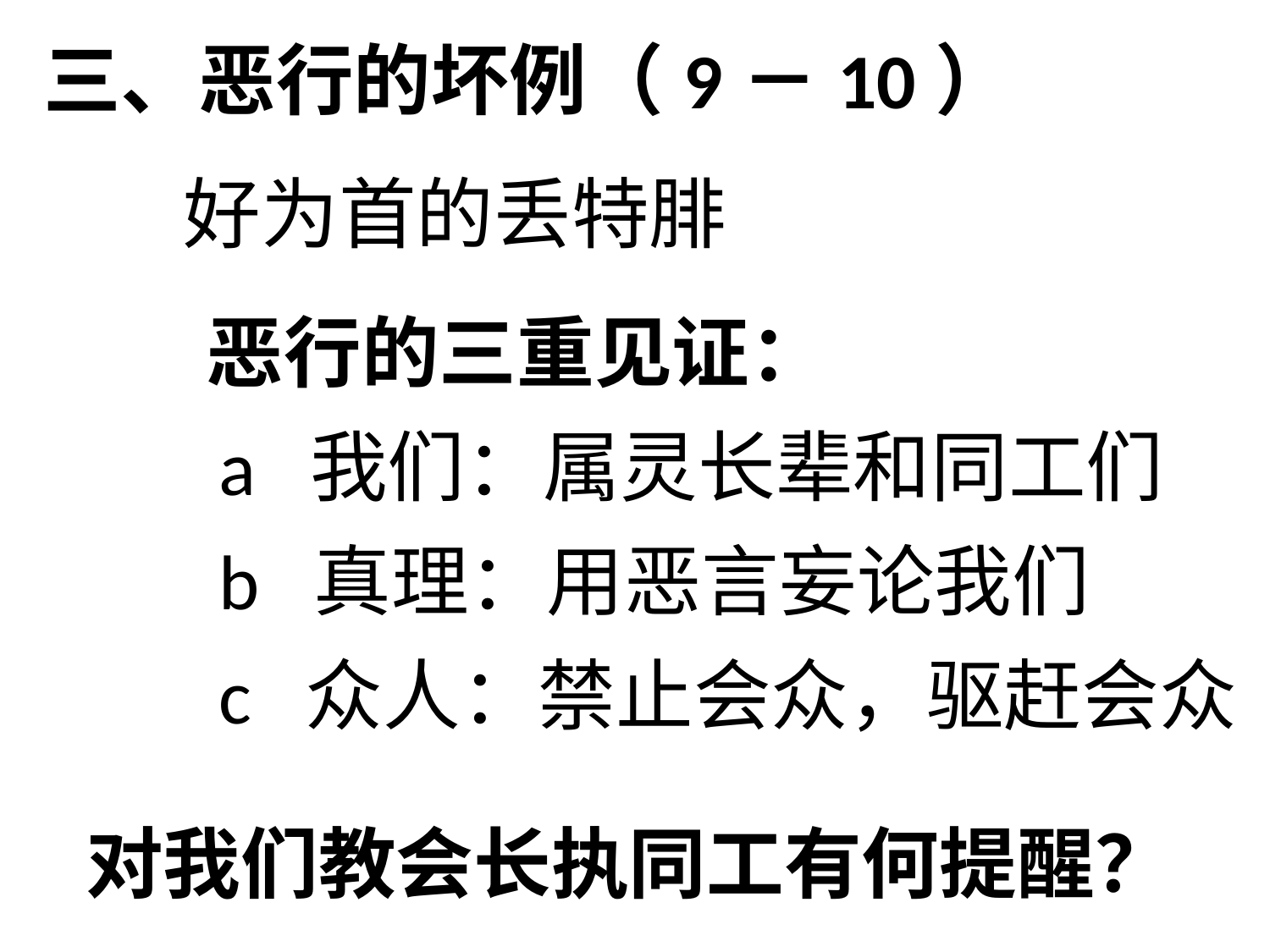

三、恶行的坏例（9－10）
	好为首的丢特腓
	 恶行的三重见证：
          a  我们：属灵长辈和同工们
          b  真理：用恶言妄论我们
          c  众人：禁止会众，驱赶会众
对我们教会长执同工有何提醒？